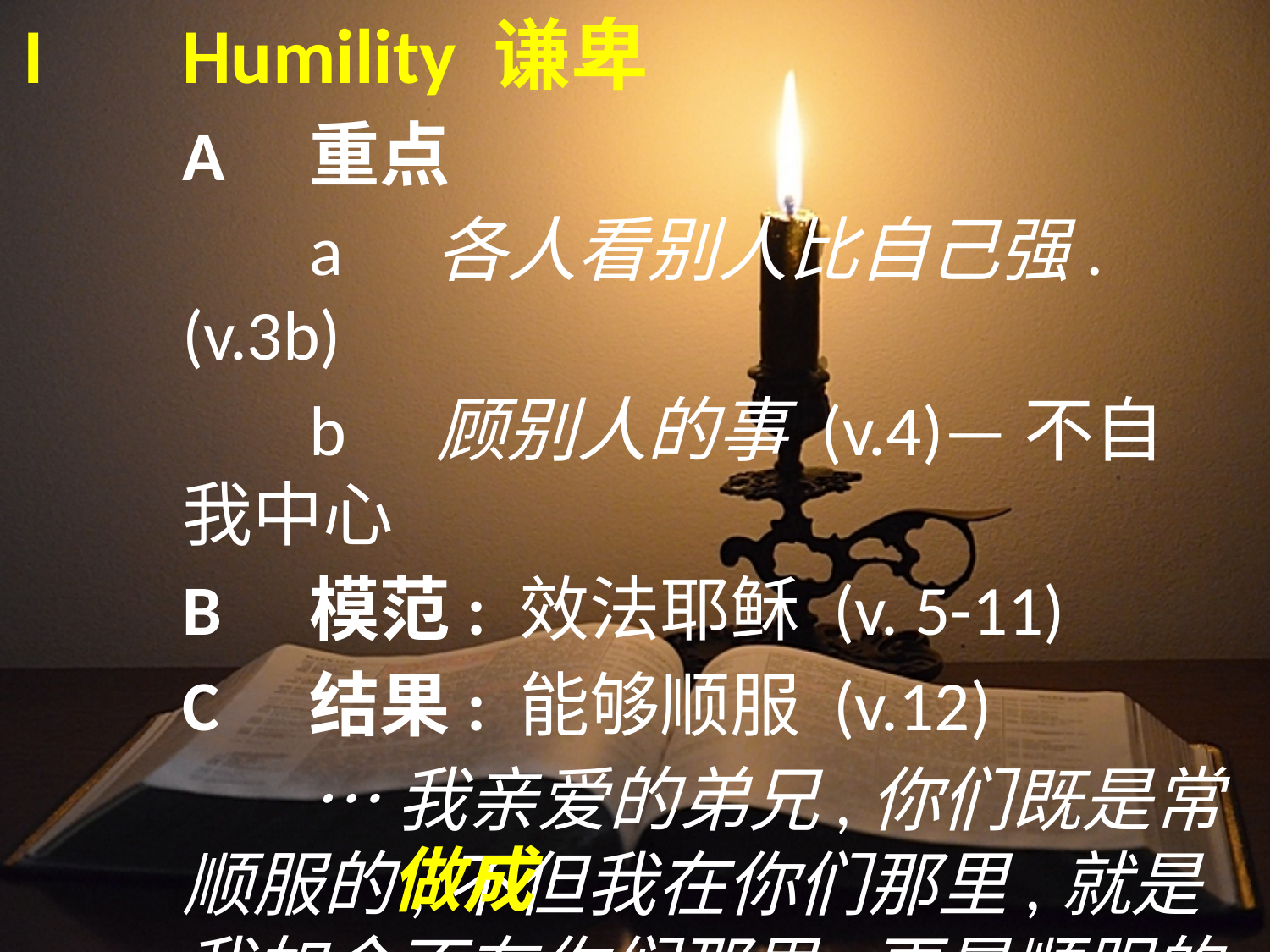

I	Humility 谦卑
	A	重点
		a	各人看别人比自己强. (v.3b)
		b	顾别人的事 (v.4)—不自我中心
	B	模范: 效法耶稣 (v. 5-11)
	C	结果: 能够顺服 (v.12)
		…我亲爱的弟兄,你们既是常顺服的,不但我在你们那里,就是我如今不在你们那里,更是顺服的,就当恐惧战兢做成你们得救的工夫.
做成